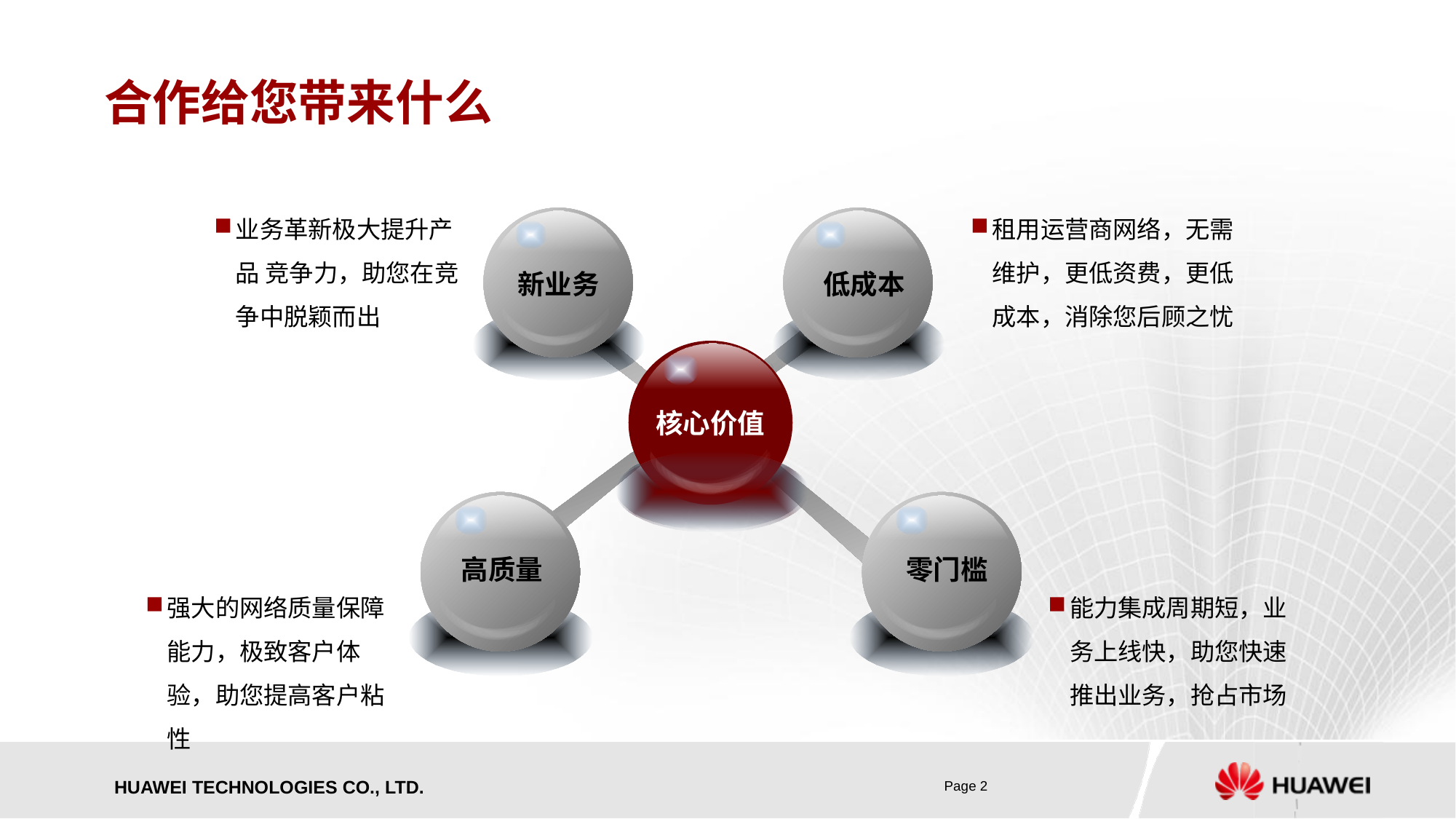

# 合作给您带来什么
业务革新极大提升产品 竞争力，助您在竞争中脱颖而出
租用运营商网络，无需维护，更低资费，更低成本，消除您后顾之忧

新业务

低成本

核心价值

高质量

零门槛

强大的网络质量保障能力，极致客户体验，助您提高客户粘性
能力集成周期短，业务上线快，助您快速推出业务，抢占市场